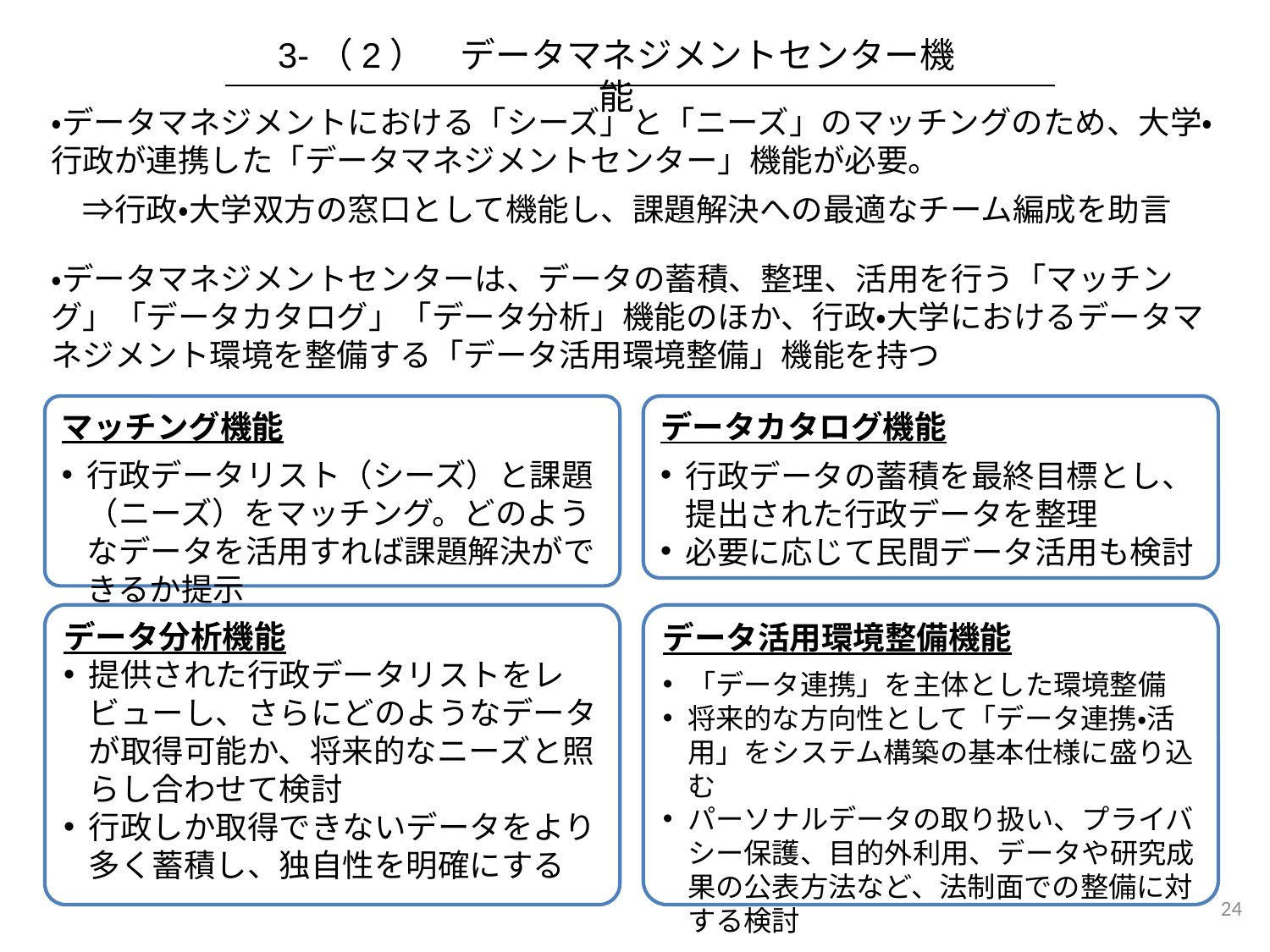

3-（2）　データマネジメントセンター機能
・データマネジメントにおける「シーズ」と「ニーズ」のマッチングのため、大学・行政が連携した「データマネジメントセンター」機能が必要。
　⇒行政・大学双方の窓口として機能し、課題解決への最適なチーム編成を助言

・データマネジメントセンターは、データの蓄積、整理、活用を行う「マッチング」「データカタログ」「データ分析」機能のほか、行政・大学におけるデータマネジメント環境を整備する「データ活用環境整備」機能を持つ
マッチング機能
行政データリスト（シーズ）と課題（ニーズ）をマッチング。どのようなデータを活用すれば課題解決ができるか提示
データカタログ機能
行政データの蓄積を最終目標とし、提出された行政データを整理
必要に応じて民間データ活用も検討
データ分析機能
提供された行政データリストをレビューし、さらにどのようなデータが取得可能か、将来的なニーズと照らし合わせて検討
行政しか取得できないデータをより多く蓄積し、独自性を明確にする
データ活用環境整備機能
「データ連携」を主体とした環境整備
将来的な方向性として「データ連携・活用」をシステム構築の基本仕様に盛り込む
パーソナルデータの取り扱い、プライバシー保護、目的外利用、データや研究成果の公表方法など、法制面での整備に対する検討
24